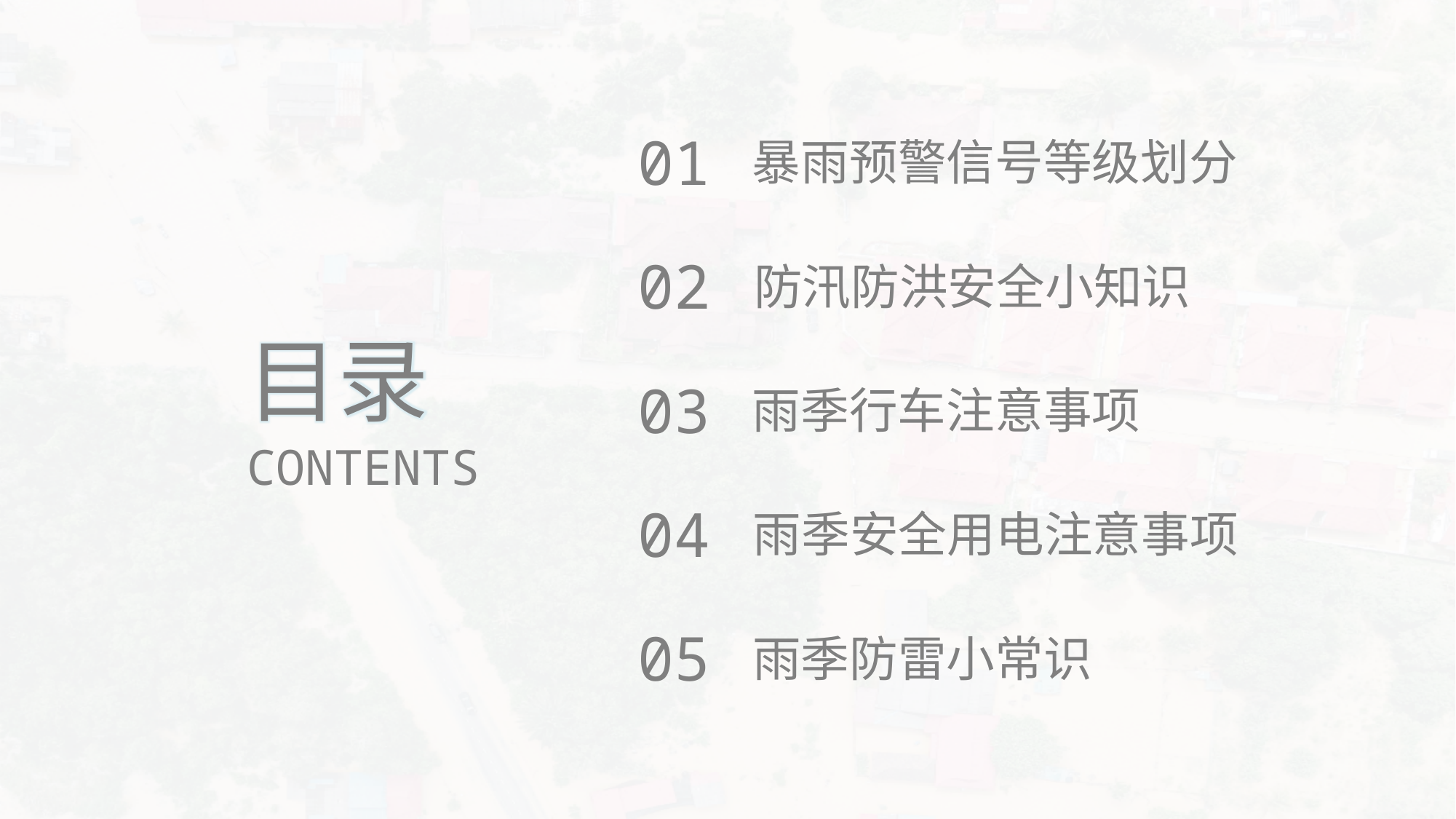

01
暴雨预警信号等级划分
02
防汛防洪安全小知识
03
雨季行车注意事项
04
雨季安全用电注意事项
05
雨季防雷小常识
目录
CONTENTS